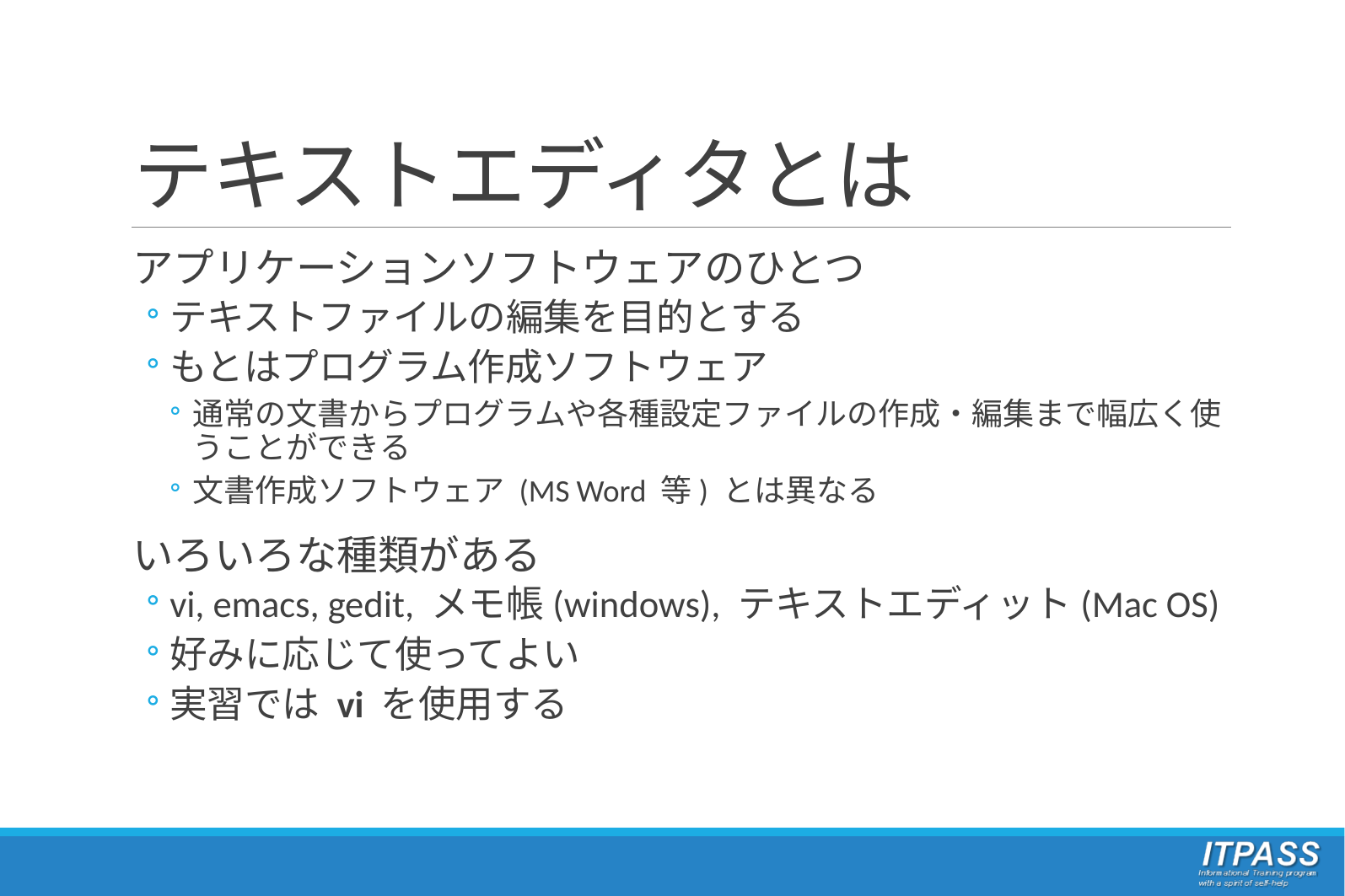

# テキストエディタとは
アプリケーションソフトウェアのひとつ
テキストファイルの編集を目的とする
もとはプログラム作成ソフトウェア
通常の文書からプログラムや各種設定ファイルの作成・編集まで幅広く使うことができる
文書作成ソフトウェア (MS Word 等) とは異なる
いろいろな種類がある
vi, emacs, gedit, メモ帳(windows), テキストエディット(Mac OS)
好みに応じて使ってよい
実習では vi を使用する